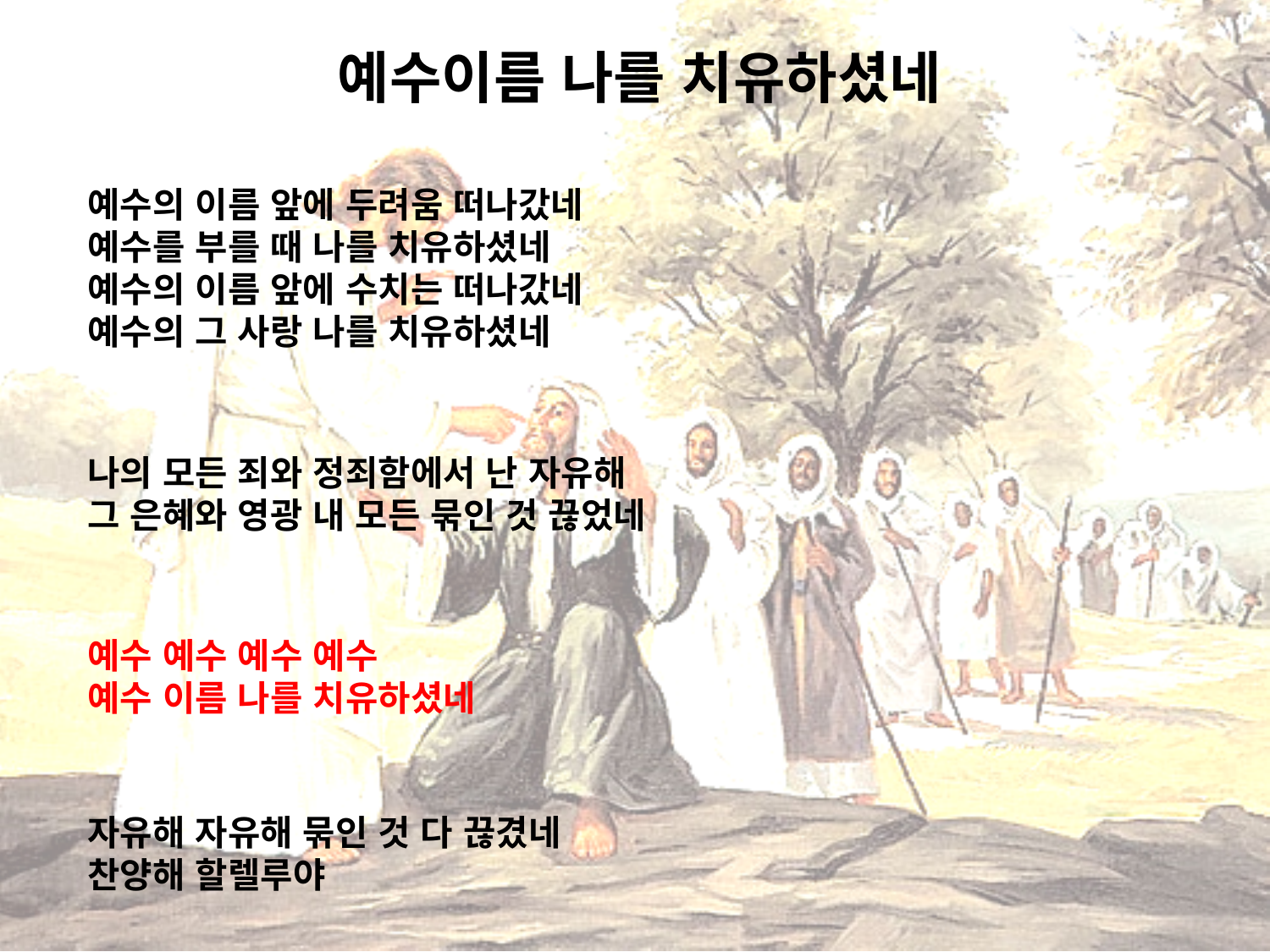

# 예수이름 나를 치유하셨네
예수의 이름 앞에 두려움 떠나갔네
예수를 부를 때 나를 치유하셨네
예수의 이름 앞에 수치는 떠나갔네
예수의 그 사랑 나를 치유하셨네

나의 모든 죄와 정죄함에서 난 자유해
그 은혜와 영광 내 모든 묶인 것 끊었네

예수 예수 예수 예수
예수 이름 나를 치유하셨네
자유해 자유해 묶인 것 다 끊겼네
찬양해 할렐루야